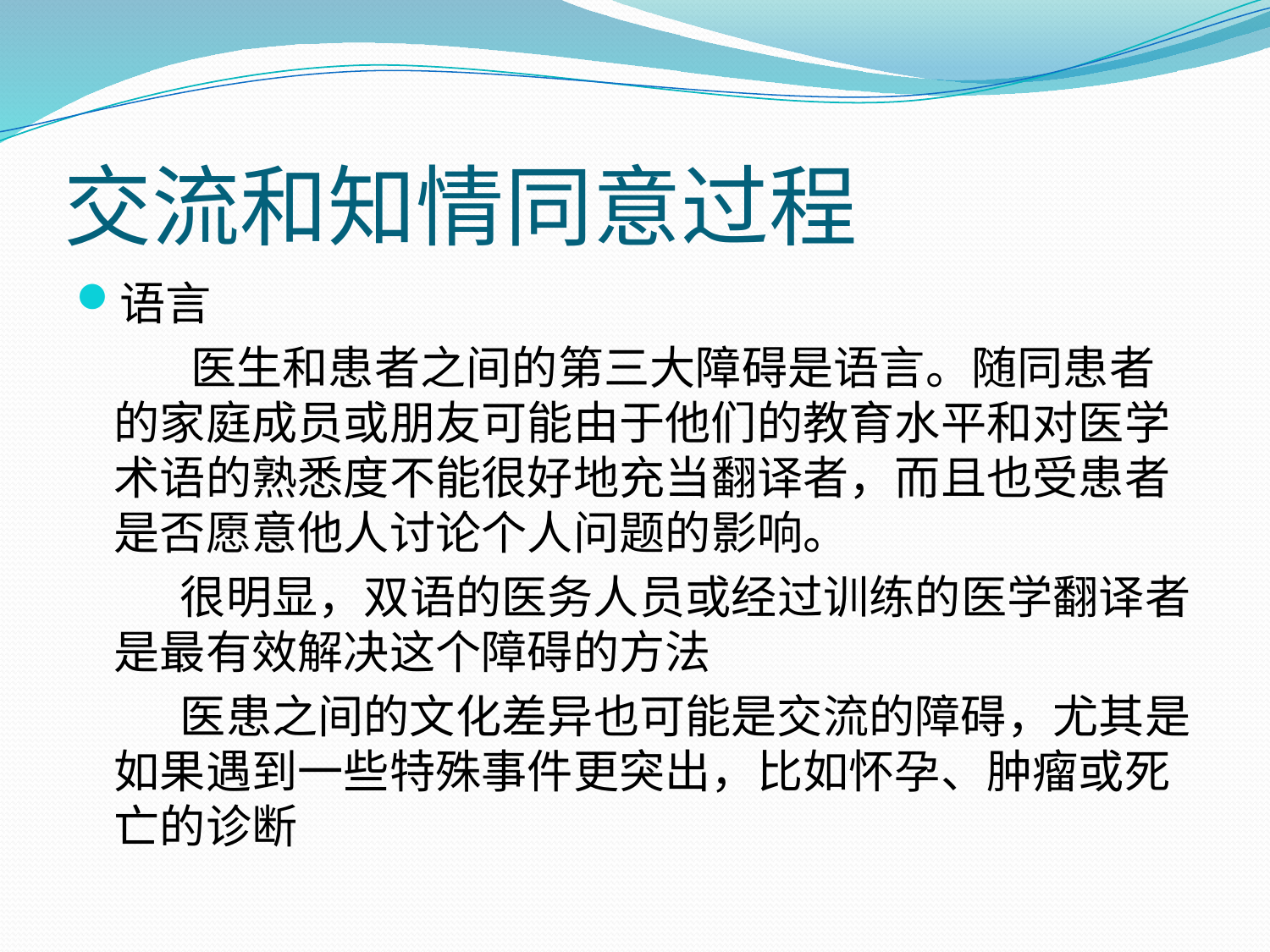

# 交流和知情同意过程
语言
          医生和患者之间的第三大障碍是语言。随同患者的家庭成员或朋友可能由于他们的教育水平和对医学术语的熟悉度不能很好地充当翻译者，而且也受患者是否愿意他人讨论个人问题的影响。
         很明显，双语的医务人员或经过训练的医学翻译者是最有效解决这个障碍的方法
         医患之间的文化差异也可能是交流的障碍，尤其是如果遇到一些特殊事件更突出，比如怀孕、肿瘤或死亡的诊断